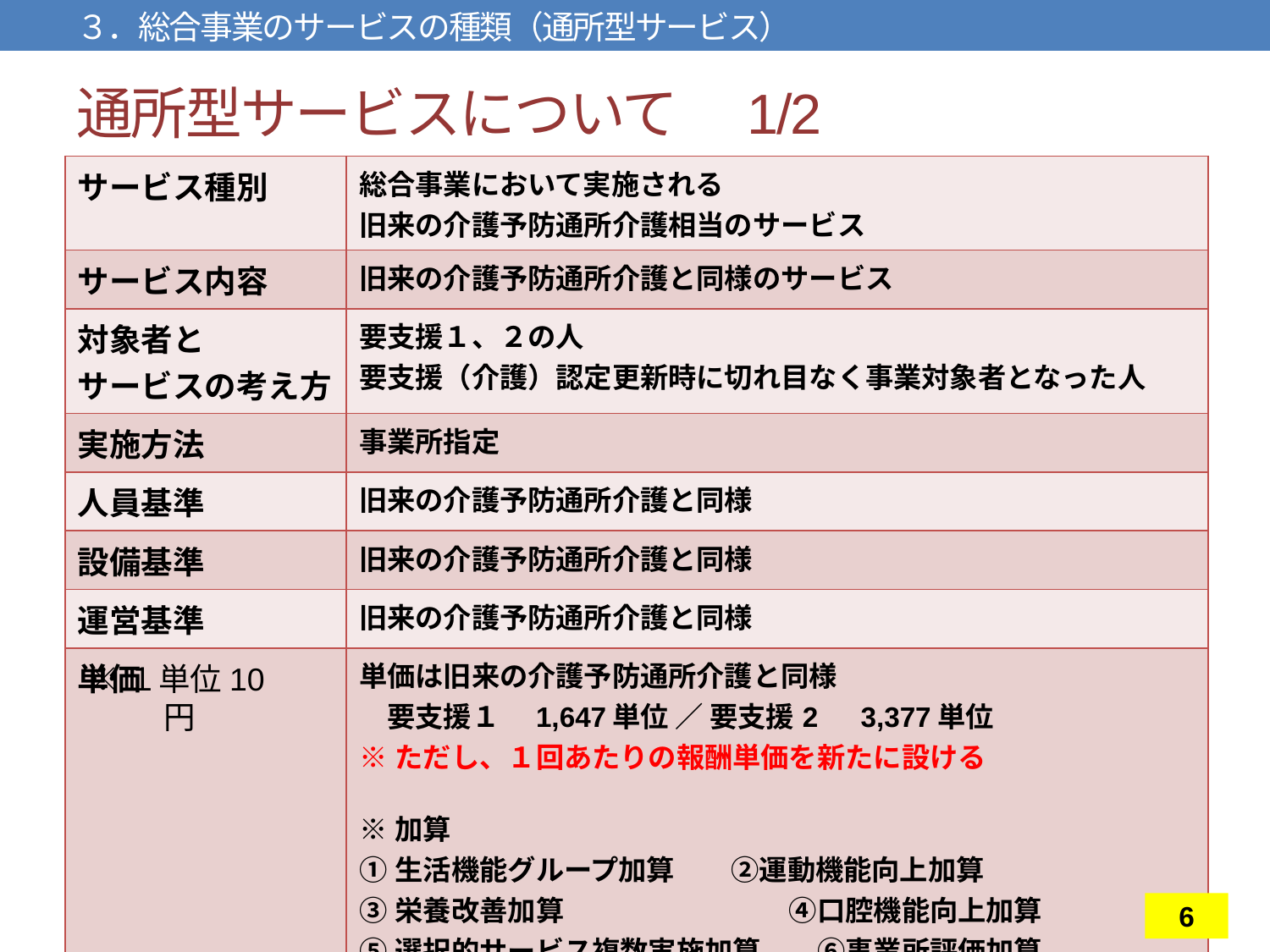

３．総合事業のサービスの種類（通所型サービス）
# 通所型サービスについて　1/2
| サービス種別 | 総合事業において実施される 旧来の介護予防通所介護相当のサービス |
| --- | --- |
| サービス内容 | 旧来の介護予防通所介護と同様のサービス |
| 対象者と サービスの考え方 | 要支援１、２の人 要支援（介護）認定更新時に切れ目なく事業対象者となった人 |
| 実施方法 | 事業所指定 |
| 人員基準 | 旧来の介護予防通所介護と同様 |
| 設備基準 | 旧来の介護予防通所介護と同様 |
| 運営基準 | 旧来の介護予防通所介護と同様 |
| 単価 | 単価は旧来の介護予防通所介護と同様 　要支援１　1,647単位 ／ 要支援2　3,377単位 ※ただし、１回あたりの報酬単価を新たに設ける ※加算 ①生活機能グループ加算　　②運動機能向上加算　 ③栄養改善加算　　　　　　　　④口腔機能向上加算 ⑤選択的サービス複数実施加算　　⑥事業所評価加算 ⑦サービス提供体制加算　⑧介護職員処遇改善加算 |
※１単位10円
6